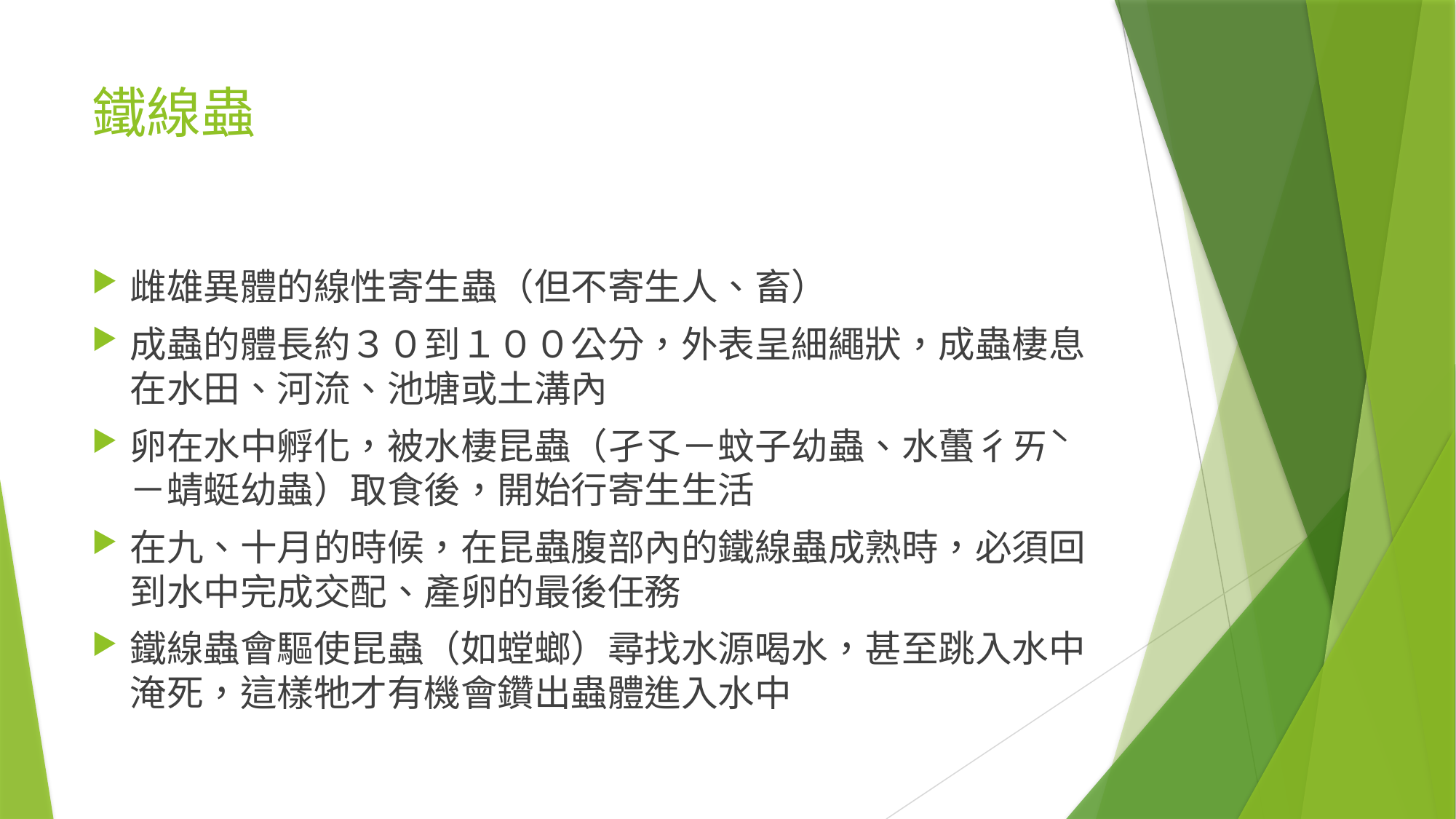

# 鐵線蟲
雌雄異體的線性寄生蟲（但不寄生人、畜）
成蟲的體長約３０到１００公分，外表呈細繩狀，成蟲棲息在水田、河流、池塘或土溝內
卵在水中孵化，被水棲昆蟲（孑孓－蚊子幼蟲、水蠆彳ㄞˋ－蜻蜓幼蟲）取食後，開始行寄生生活
在九、十月的時候，在昆蟲腹部內的鐵線蟲成熟時，必須回到水中完成交配、產卵的最後任務
鐵線蟲會驅使昆蟲（如螳螂）尋找水源喝水，甚至跳入水中淹死，這樣牠才有機會鑽出蟲體進入水中